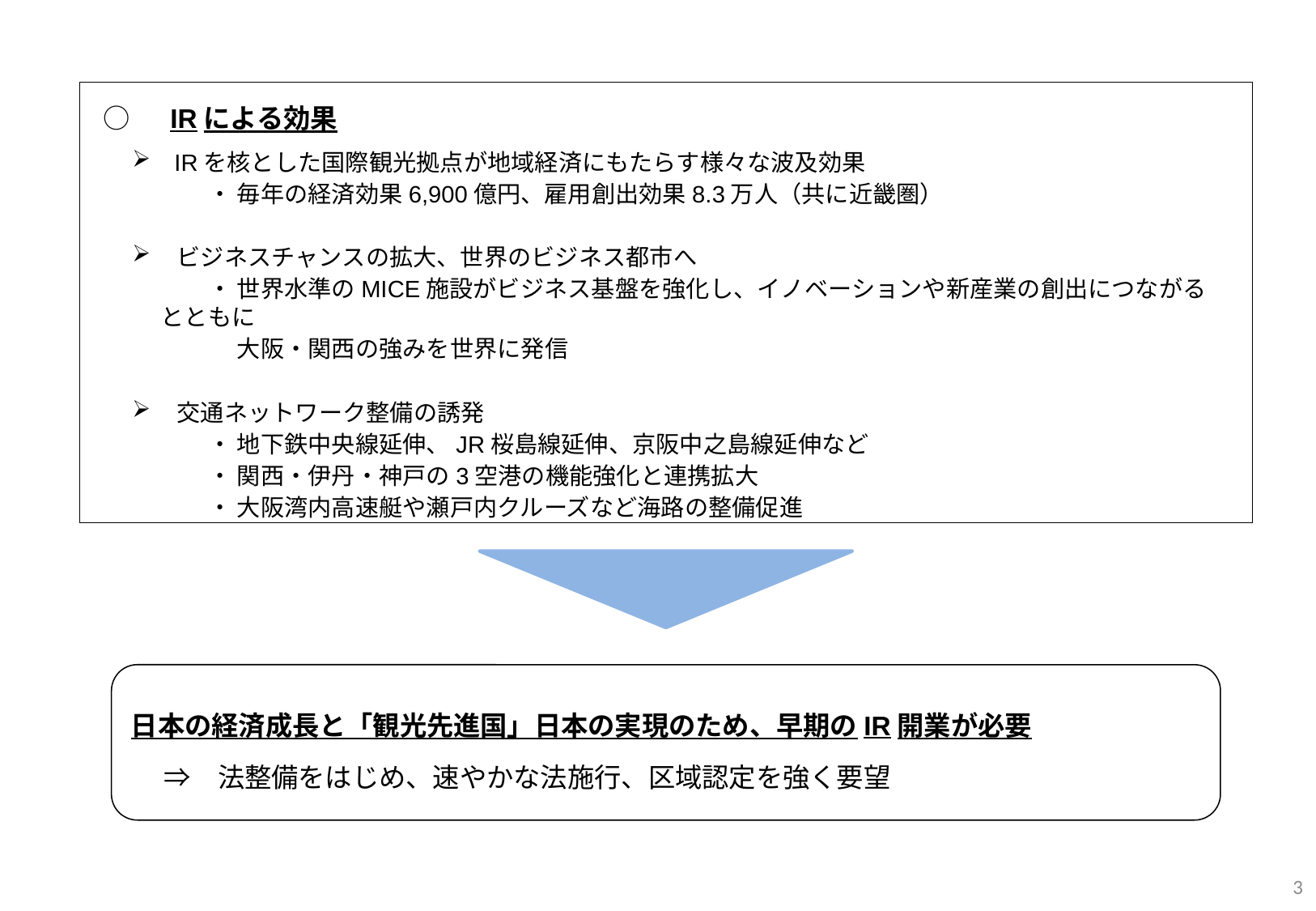

○　IRによる効果
  IRを核とした国際観光拠点が地域経済にもたらす様々な波及効果
　　・ 毎年の経済効果6,900億円、雇用創出効果8.3万人（共に近畿圏）

  ビジネスチャンスの拡大、世界のビジネス都市へ
　　・ 世界水準のMICE施設がビジネス基盤を強化し、イノベーションや新産業の創出につながるとともに
　　　 大阪・関西の強みを世界に発信

  交通ネットワーク整備の誘発
　　・ 地下鉄中央線延伸、JR桜島線延伸、京阪中之島線延伸など
　　・ 関西・伊丹・神戸の3空港の機能強化と連携拡大
　　・ 大阪湾内高速艇や瀬戸内クルーズなど海路の整備促進

日本の経済成長と「観光先進国」日本の実現のため、早期のIR開業が必要
　 ⇒　法整備をはじめ、速やかな法施行、区域認定を強く要望
3